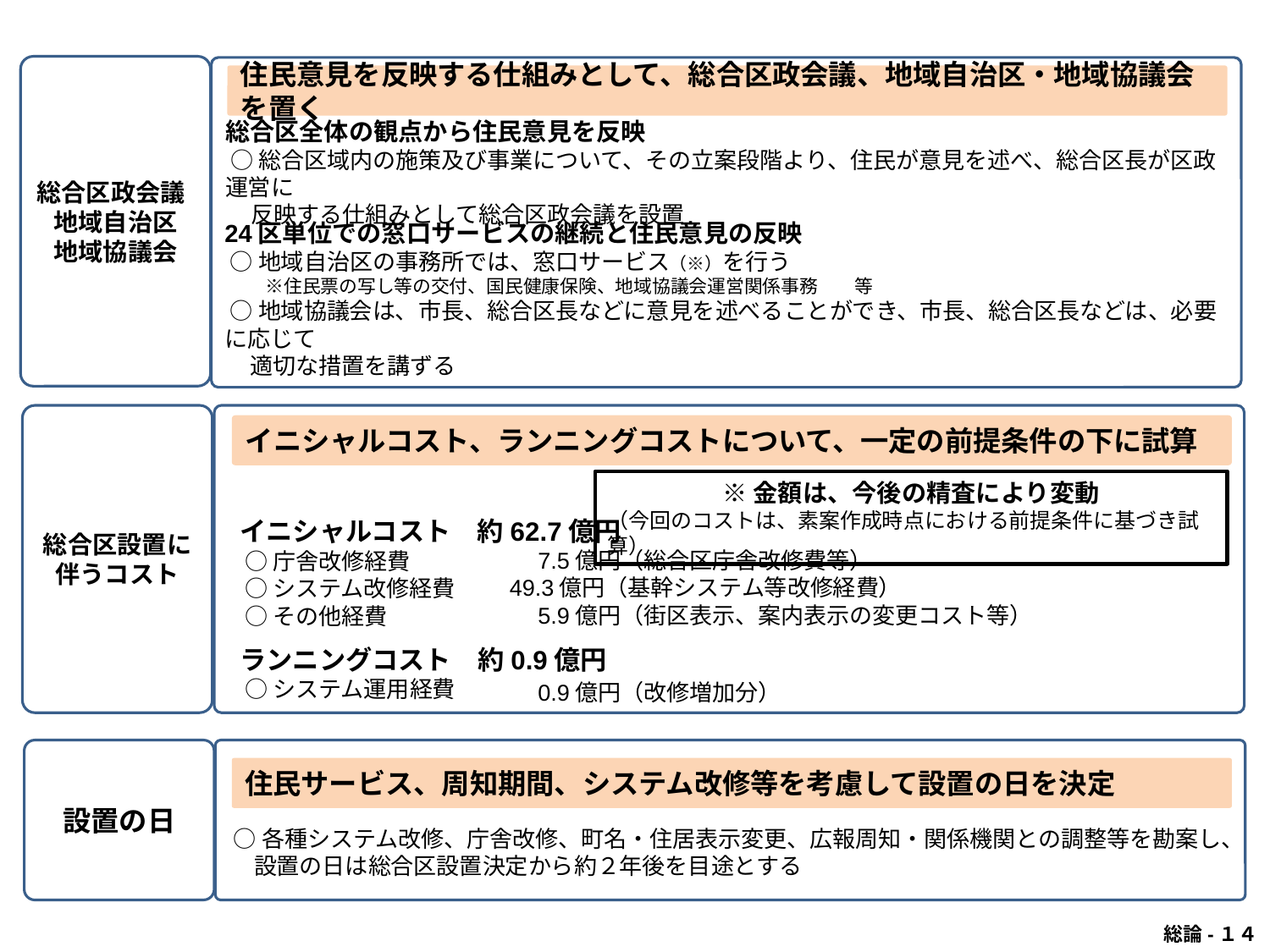

総合区政会議
地域自治区
地域協議会

住民意見を反映する仕組みとして、総合区政会議、地域自治区・地域協議会を置く
総合区全体の観点から住民意見を反映
 ○総合区域内の施策及び事業について、その立案段階より、住民が意見を述べ、総合区長が区政運営に
    反映する仕組みとして総合区政会議を設置
24区単位での窓口サービスの継続と住民意見の反映
 ○地域自治区の事務所では、窓口サービス（※）を行う
　　 ※住民票の写し等の交付、国民健康保険、地域協議会運営関係事務　　等
 ○地域協議会は、市長、総合区長などに意見を述べることができ、市長、総合区長などは、必要に応じて
    適切な措置を講ずる

総合区設置に伴うコスト
イニシャルコスト、ランニングコストについて、一定の前提条件の下に試算
※金額は、今後の精査により変動
（今回のコストは、素案作成時点における前提条件に基づき試算）

イニシャルコスト　約62.7億円
 ○庁舎改修経費
 ○システム改修経費
 ○その他経費

ランニングコスト　約0.9億円
 ○システム運用経費
　7.5億円（総合区庁舎改修費等）
49.3億円（基幹システム等改修経費）
　5.9億円（街区表示、案内表示の変更コスト等）

　0.9億円（改修増加分）
設置の日

住民サービス、周知期間、システム改修等を考慮して設置の日を決定
 ○各種システム改修、庁舎改修、町名・住居表示変更、広報周知・関係機関との調整等を勘案し、
    設置の日は総合区設置決定から約２年後を目途とする
 総論-１４